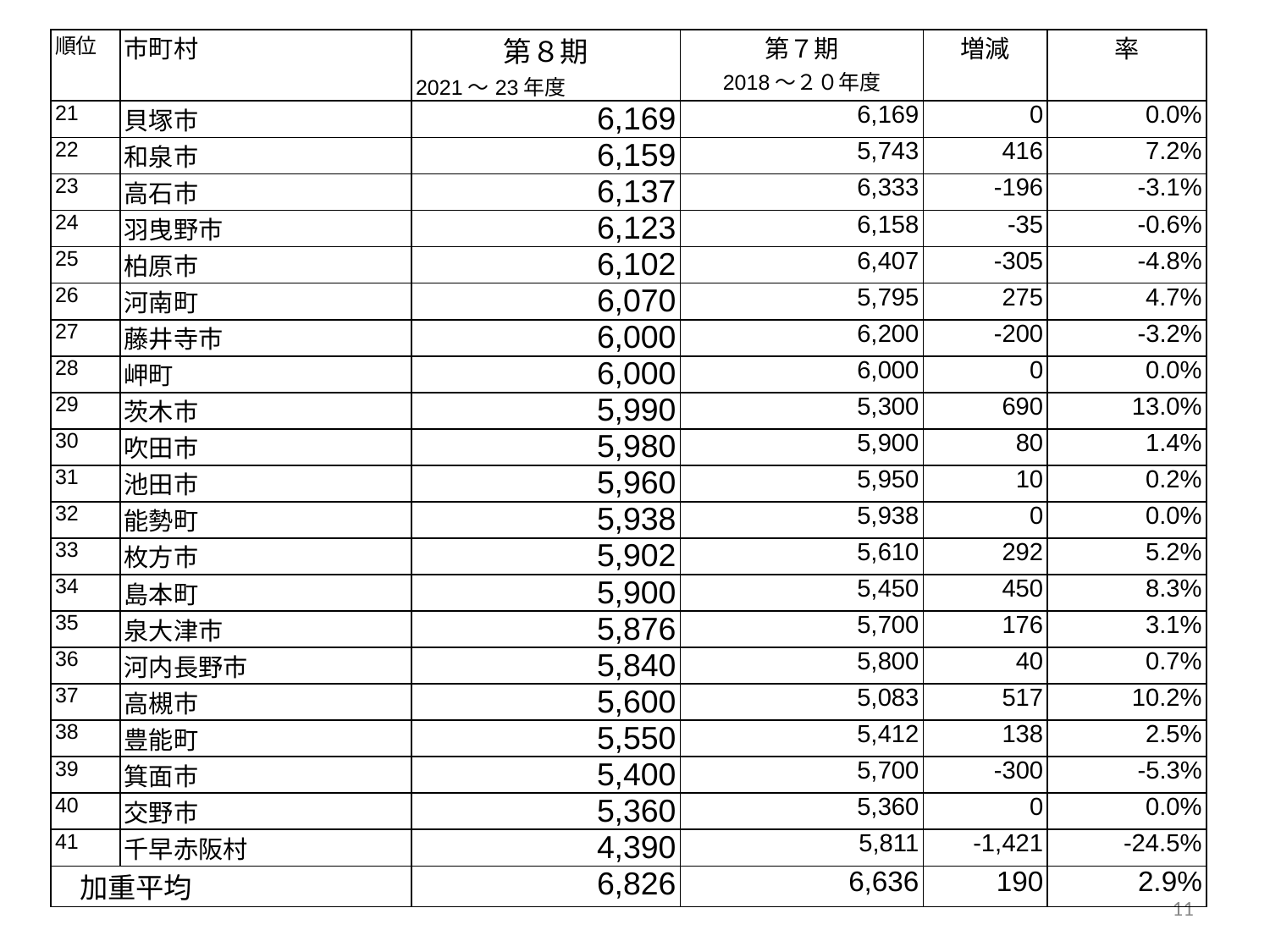

| 順位 | 市町村 | 第８期 2021～23年度 | 第７期 2018～２０年度 | 増減 | 率 |
| --- | --- | --- | --- | --- | --- |
| 21 | 貝塚市 | 6,169 | 6,169 | 0 | 0.0% |
| 22 | 和泉市 | 6,159 | 5,743 | 416 | 7.2% |
| 23 | 高石市 | 6,137 | 6,333 | -196 | -3.1% |
| 24 | 羽曳野市 | 6,123 | 6,158 | -35 | -0.6% |
| 25 | 柏原市 | 6,102 | 6,407 | -305 | -4.8% |
| 26 | 河南町 | 6,070 | 5,795 | 275 | 4.7% |
| 27 | 藤井寺市 | 6,000 | 6,200 | -200 | -3.2% |
| 28 | 岬町 | 6,000 | 6,000 | 0 | 0.0% |
| 29 | 茨木市 | 5,990 | 5,300 | 690 | 13.0% |
| 30 | 吹田市 | 5,980 | 5,900 | 80 | 1.4% |
| 31 | 池田市 | 5,960 | 5,950 | 10 | 0.2% |
| 32 | 能勢町 | 5,938 | 5,938 | 0 | 0.0% |
| 33 | 枚方市 | 5,902 | 5,610 | 292 | 5.2% |
| 34 | 島本町 | 5,900 | 5,450 | 450 | 8.3% |
| 35 | 泉大津市 | 5,876 | 5,700 | 176 | 3.1% |
| 36 | 河内長野市 | 5,840 | 5,800 | 40 | 0.7% |
| 37 | 高槻市 | 5,600 | 5,083 | 517 | 10.2% |
| 38 | 豊能町 | 5,550 | 5,412 | 138 | 2.5% |
| 39 | 箕面市 | 5,400 | 5,700 | -300 | -5.3% |
| 40 | 交野市 | 5,360 | 5,360 | 0 | 0.0% |
| 41 | 千早赤阪村 | 4,390 | 5,811 | -1,421 | -24.5% |
| 加重平均 |  | 6,826 | 6,636 | 190 | 2.9% |
11